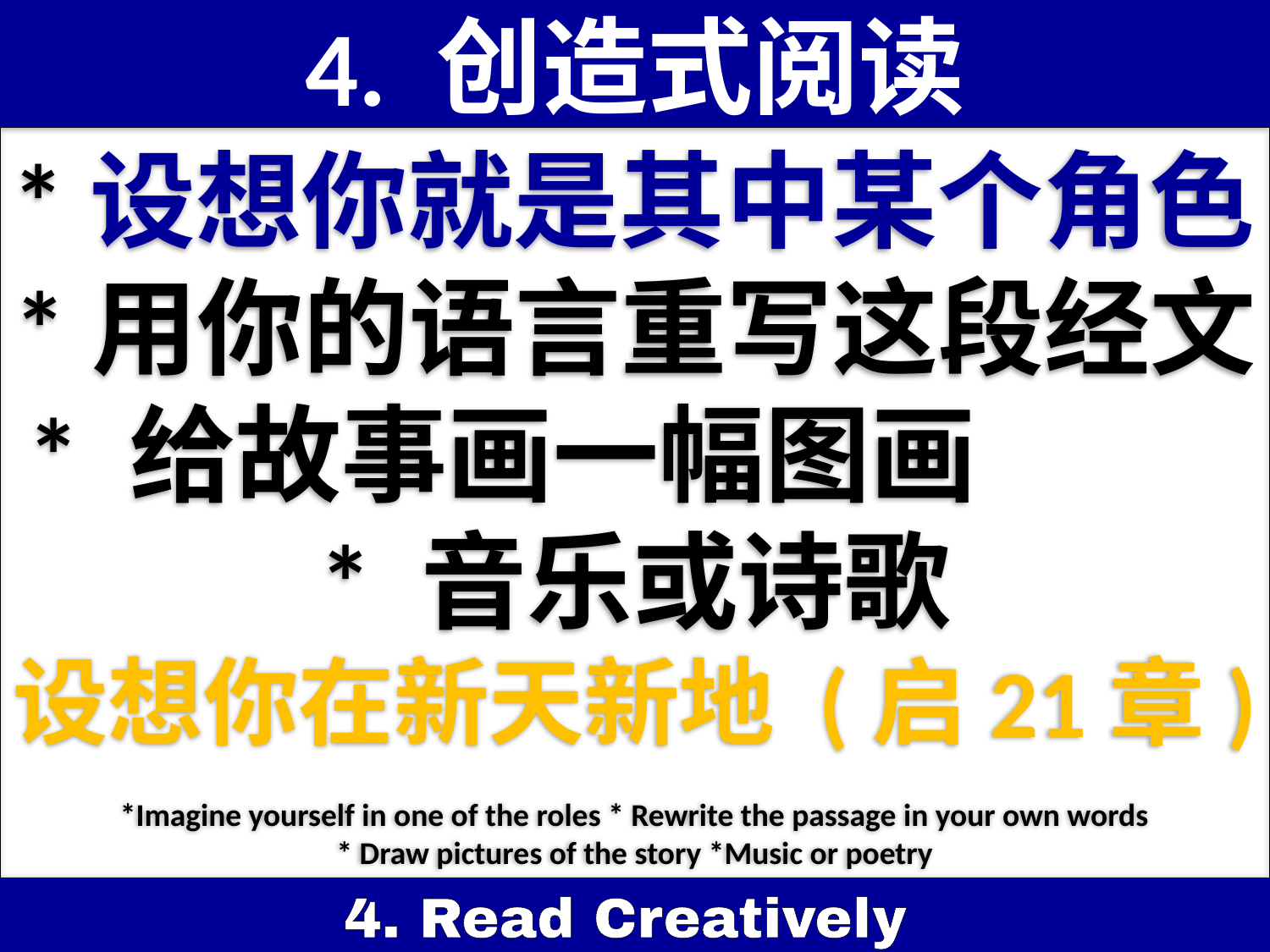

4. 创造式阅读
*设想你就是其中某个角色*用你的语言重写这段经文 * 给故事画一幅图画            * 音乐或诗歌
设想你在新天新地 (启21章)

*Imagine yourself in one of the roles * Rewrite the passage in your own words
* Draw pictures of the story *Music or poetry
4. Read Creatively